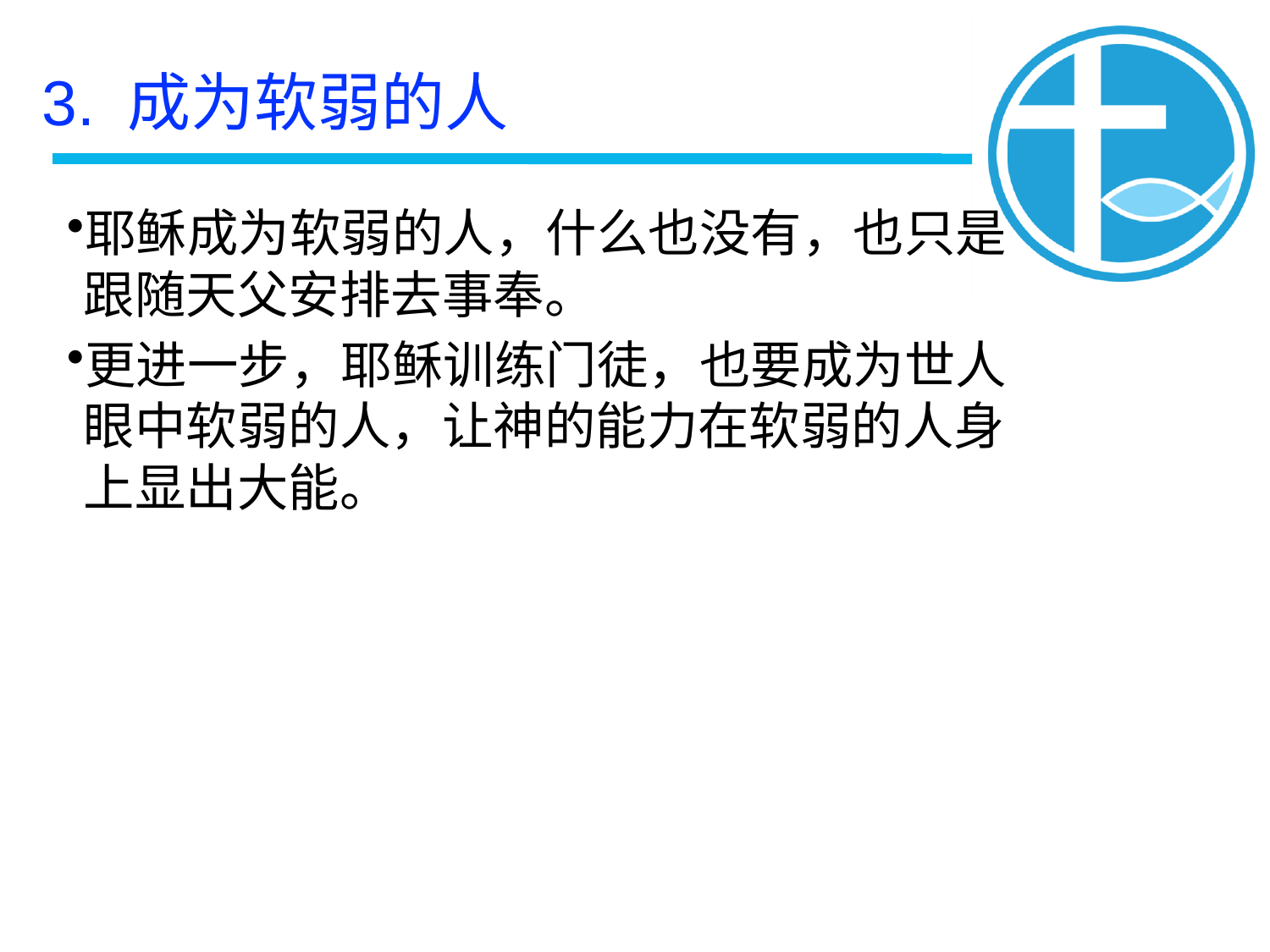

3. 成为软弱的人
耶稣成为软弱的人，什么也没有，也只是跟随天父安排去事奉。
更进一步，耶稣训练门徒，也要成为世人眼中软弱的人，让神的能力在软弱的人身上显出大能。